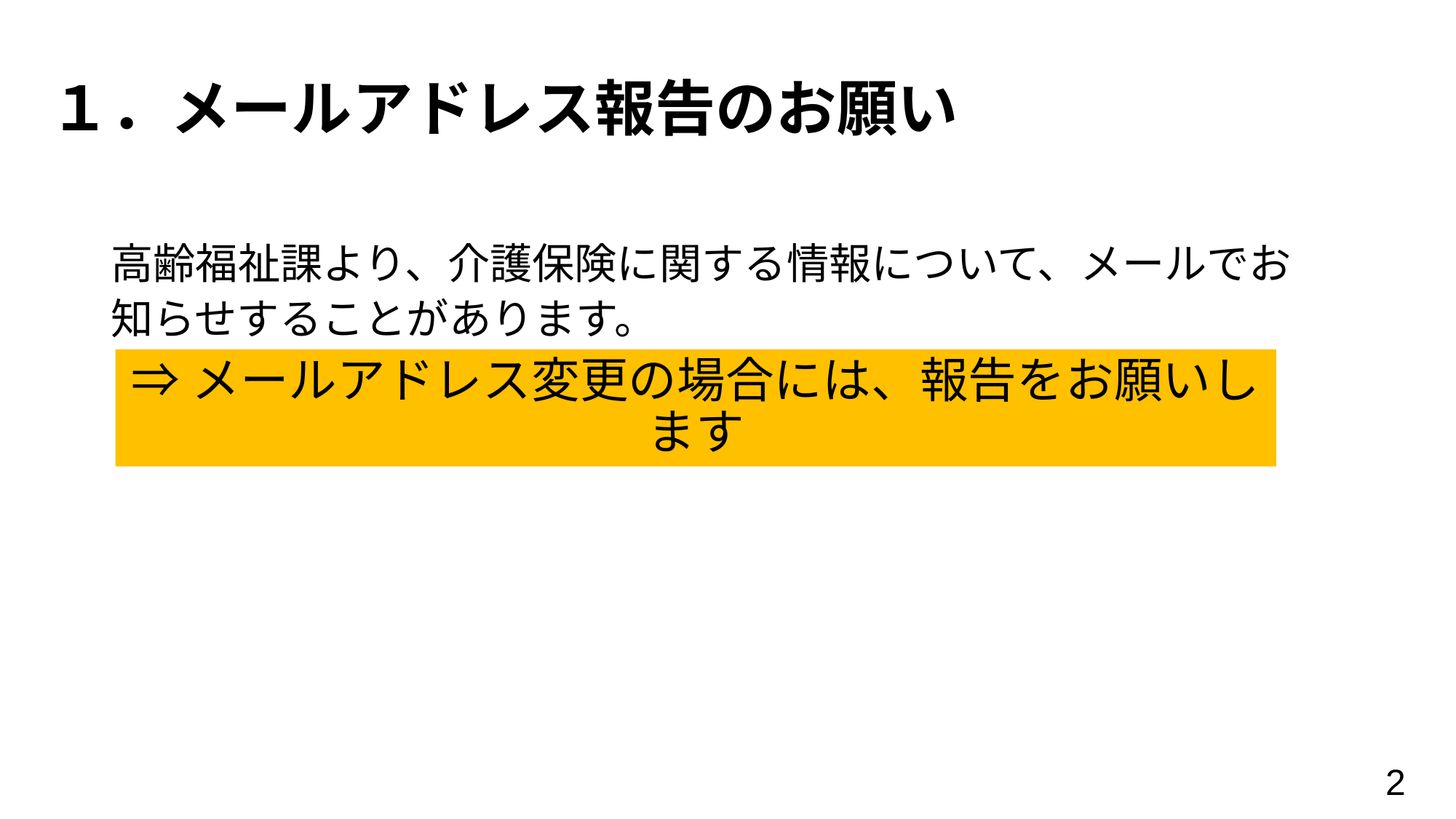

# １．メールアドレス報告のお願い

高齢福祉課より、介護保険に関する情報について、メールでお知らせすることがあります。
⇒メールアドレス変更の場合には、報告をお願いします
2